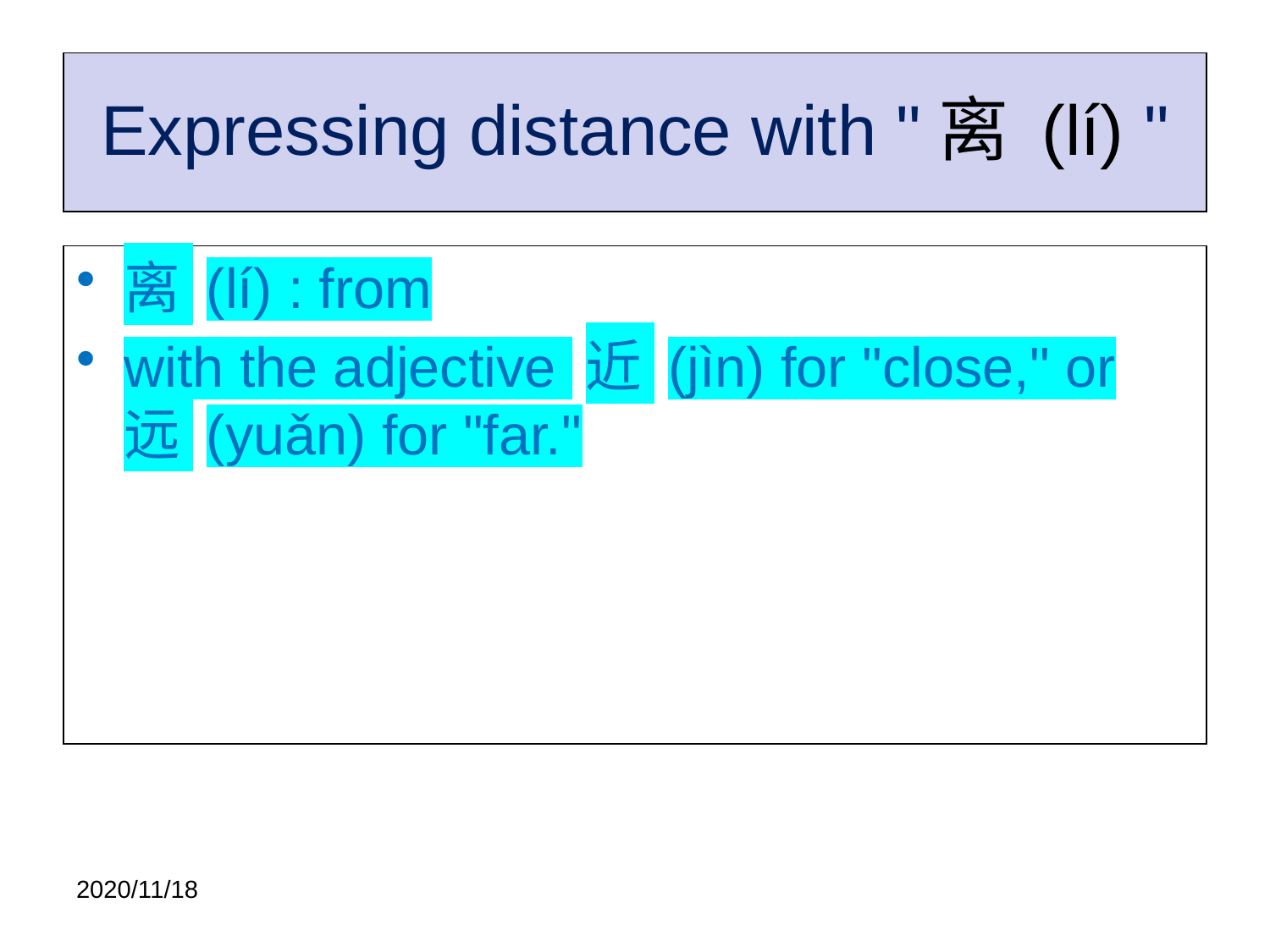

# Expressing distance with "离 (lí) "
离 (lí) : from
with the adjective 近 (jìn) for "close," or 远 (yuǎn) for "far."
2020/11/18